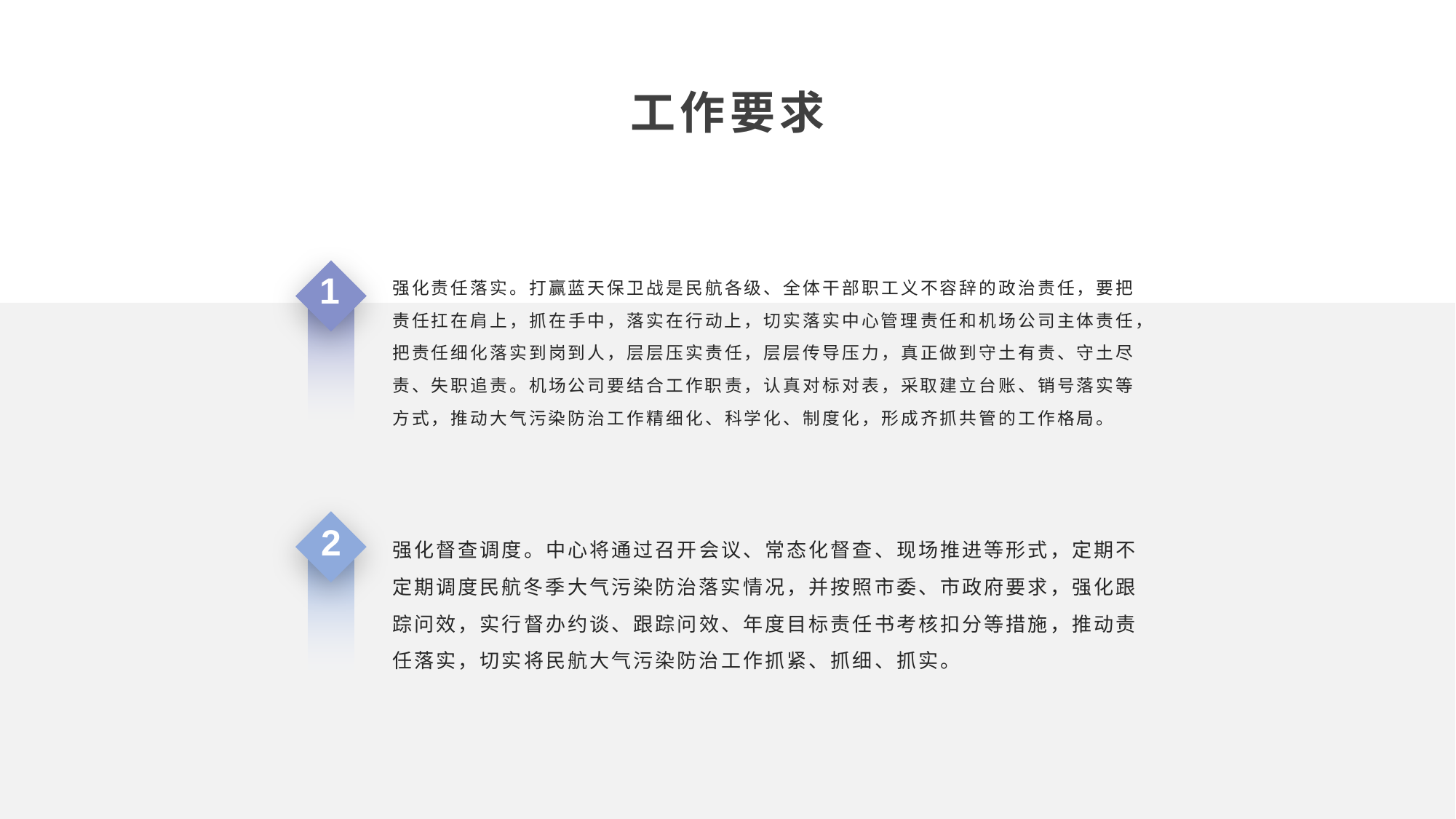

工作要求
强化责任落实。打赢蓝天保卫战是民航各级、全体干部职工义不容辞的政治责任，要把责任扛在肩上，抓在手中，落实在行动上，切实落实中心管理责任和机场公司主体责任，把责任细化落实到岗到人，层层压实责任，层层传导压力，真正做到守土有责、守土尽责、失职追责。机场公司要结合工作职责，认真对标对表，采取建立台账、销号落实等方式，推动大气污染防治工作精细化、科学化、制度化，形成齐抓共管的工作格局。

1

强化督查调度。中心将通过召开会议、常态化督查、现场推进等形式，定期不定期调度民航冬季大气污染防治落实情况，并按照市委、市政府要求，强化跟踪问效，实行督办约谈、跟踪问效、年度目标责任书考核扣分等措施，推动责任落实，切实将民航大气污染防治工作抓紧、抓细、抓实。

2